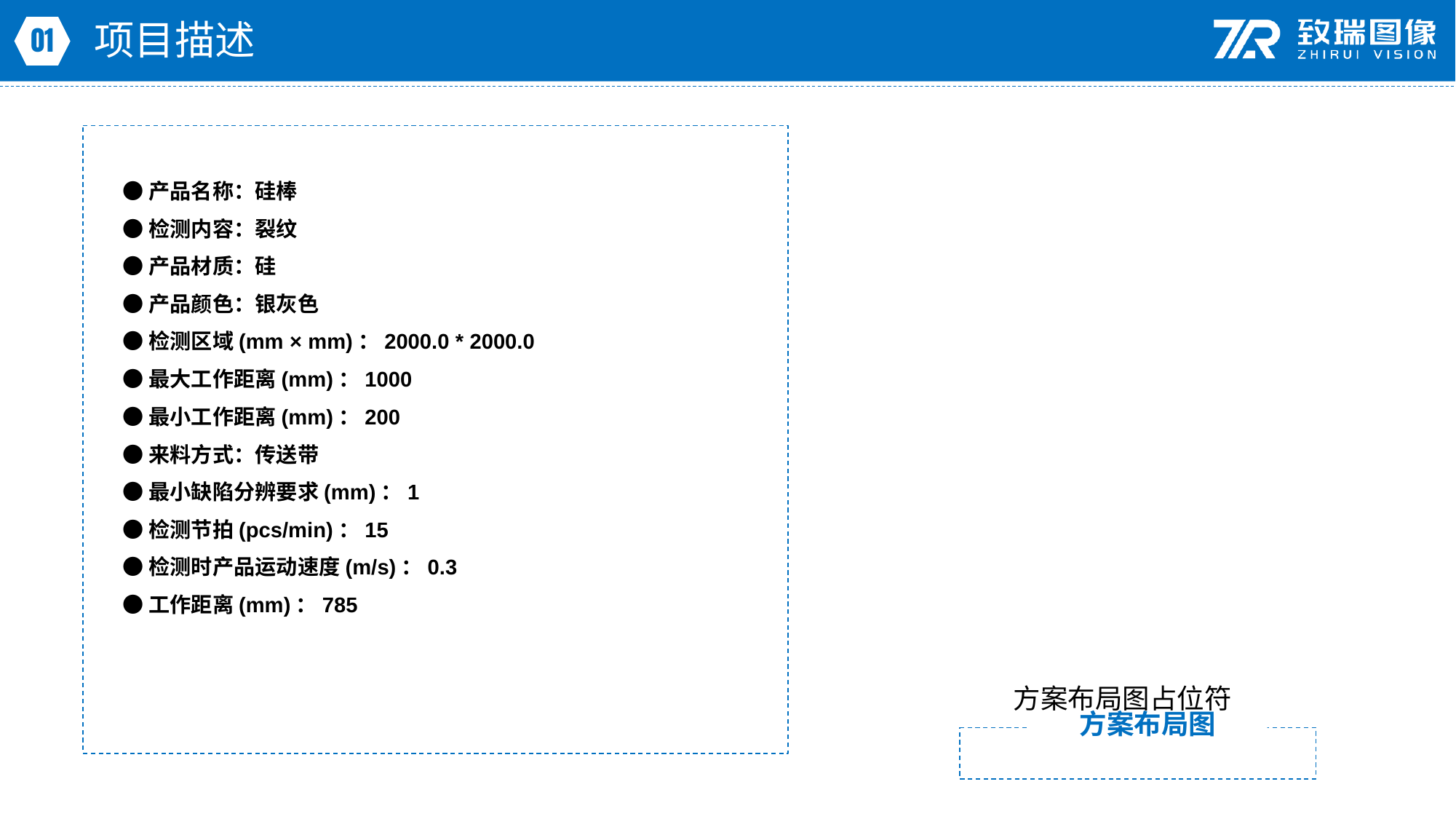

项目描述
01

●产品名称：硅棒
●检测内容：裂纹
●产品材质：硅
●产品颜色：银灰色
●检测区域(mm × mm)：2000.0 * 2000.0
●最大工作距离(mm)：1000
●最小工作距离(mm)：200
●来料方式：传送带
●最小缺陷分辨要求(mm)：1
●检测节拍(pcs/min)：15
●检测时产品运动速度(m/s)：0.3
●工作距离(mm)：785
方案布局图占位符
方案布局图